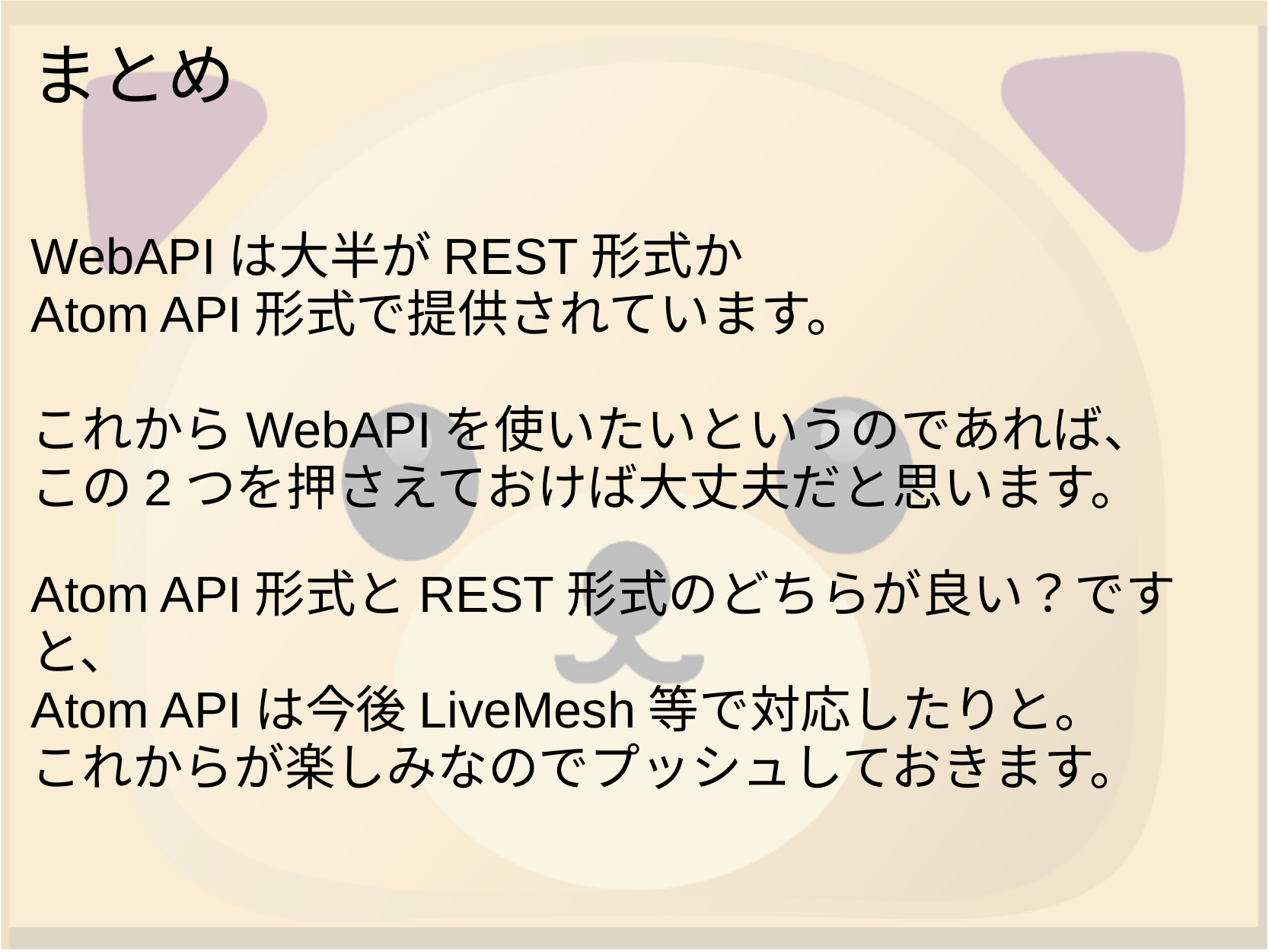

# まとめ
WebAPIは大半がREST形式か
Atom API形式で提供されています。

これからWebAPIを使いたいというのであれば、
この2つを押さえておけば大丈夫だと思います。

Atom API形式とREST形式のどちらが良い？ですと、
Atom APIは今後LiveMesh等で対応したりと。
これからが楽しみなのでプッシュしておきます。